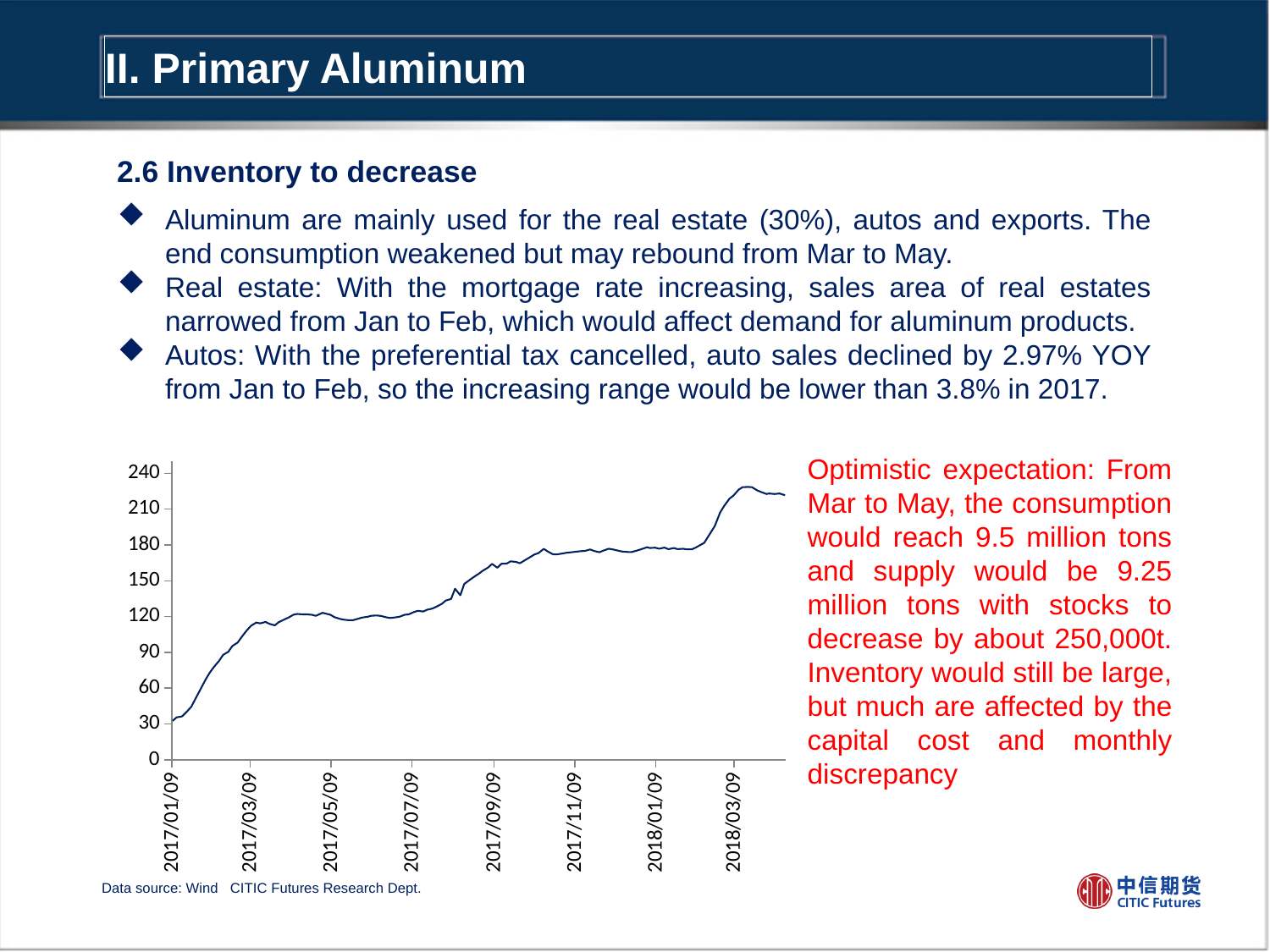

II. Primary Aluminum
2.6 Inventory to decrease
Aluminum are mainly used for the real estate (30%), autos and exports. The end consumption weakened but may rebound from Mar to May.
Real estate: With the mortgage rate increasing, sales area of real estates narrowed from Jan to Feb, which would affect demand for aluminum products.
Autos: With the preferential tax cancelled, auto sales declined by 2.97% YOY from Jan to Feb, so the increasing range would be lower than 3.8% in 2017.

### Chart

| Category | 电解铝现货库存 日 |
|---|---|
| 43206 | 221.6 |
| 43202 | 223.1 |
| 43198 | 222.7 |
| 43194 | 223.1 |
| 43192 | 222.7 |
| 43188 | 224.3 |
| 43185 | 225.7 |
| 43181 | 228.4 |
| 43178 | 228.6 |
| 43174 | 228.4 |
| 43171 | 226.3 |
| 43167 | 221.3 |
| 43164 | 218.7 |
| 43160 | 212.6 |
| 43157 | 207.1 |
| 43153 | 195.9 |
| 43145 | 181.7 |
| 43143 | 180.5 |
| 43139 | 178.0 |
| 43136 | 176.4 |
| 43132 | 176.3 |
| 43129 | 176.8 |
| 43125 | 176.5 |
| 43122 | 177.4 |
| 43118 | 176.4 |
| 43115 | 177.8 |
| 43111 | 176.8 |
| 43108 | 177.7 |
| 43104 | 177.4 |
| 43102 | 178.1 |
| 43097 | 176.2 |
| 43094 | 175.2 |
| 43090 | 174.0 |
| 43087 | 174.1 |
| 43083 | 174.5 |
| 43080 | 175.2 |
| 43076 | 176.3 |
| 43073 | 176.8 |
| 43069 | 175.3 |
| 43066 | 173.9 |
| 43062 | 174.9 |
| 43059 | 176.2 |
| 43055 | 175.0 |
| 43052 | 174.8 |
| 43048 | 174.3 |
| 43045 | 173.9 |
| 43041 | 173.4 |
| 43038 | 172.8 |
| 43034 | 172.1 |
| 43031 | 172.1 |
| 43027 | 174.5 |
| 43024 | 176.7 |
| 43020 | 173.2 |
| 43017 | 172.0 |
| 43006 | 164.7 |
| 43003 | 165.8 |
| 42999 | 166.3 |
| 42996 | 164.4 |
| 42992 | 164.2 |
| 42989 | 160.9 |
| 42985 | 164.1 |
| 42982 | 161.1 |
| 42978 | 158.4 |
| 42975 | 155.9 |
| 42971 | 153.0 |
| 42968 | 150.6 |
| 42964 | 147.3 |
| 42961 | 137.8 |
| 42957 | 143.3 |
| 42954 | 134.7 |
| 42950 | 133.4 |
| 42947 | 130.6 |
| 42943 | 128.3 |
| 42940 | 126.7 |
| 42936 | 125.7 |
| 42933 | 124.2 |
| 42929 | 124.8 |
| 42926 | 123.8 |
| 42922 | 121.8 |
| 42919 | 121.5 |
| 42915 | 119.8 |
| 42912 | 119.3 |
| 42908 | 118.8 |
| 42905 | 119.4 |
| 42901 | 120.5 |
| 42898 | 120.9 |
| 42894 | 120.7 |
| 42891 | 119.8 |
| 42887 | 119.2 |
| 42880 | 116.9 |
| 42877 | 116.9 |
| 42873 | 117.4 |
| 42870 | 118.1 |
| 42866 | 119.5 |
| 42863 | 121.5 |
| 42859 | 122.6 |
| 42857 | 123.1 |
| 42852 | 120.6 |
| 42849 | 121.5 |
| 42845 | 121.8 |
| 42842 | 121.8 |
| 42838 | 122.2 |
| 42835 | 121.5 |
| 42831 | 118.9 |
| 42830 | 118.5 |
| 42824 | 115.3 |
| 42821 | 112.6 |
| 42817 | 113.9 |
| 42814 | 115.5 |
| 42810 | 114.3 |
| 42807 | 115.0 |
| 42803 | 112.2 |
| 42800 | 108.5 |
| 42796 | 102.8 |
| 42793 | 98.2 |
| 42789 | 95.3 |
| 42786 | 90.5 |
| 42782 | 87.8 |
| 42779 | 82.9 |
| 42775 | 77.6 |
| 42772 | 73.0 |
| 42769 | 67.5 |
| 42761 | 50.7 |
| 42758 | 44.3 |
| 42754 | 39.5 |
| 42751 | 36.300000000000004 |
| 42747 | 35.5 |
| 42744 | 32.6 |
Optimistic expectation: From Mar to May, the consumption would reach 9.5 million tons and supply would be 9.25 million tons with stocks to decrease by about 250,000t. Inventory would still be large, but much are affected by the capital cost and monthly discrepancy

Data source: Wind   CITIC Futures Research Dept.